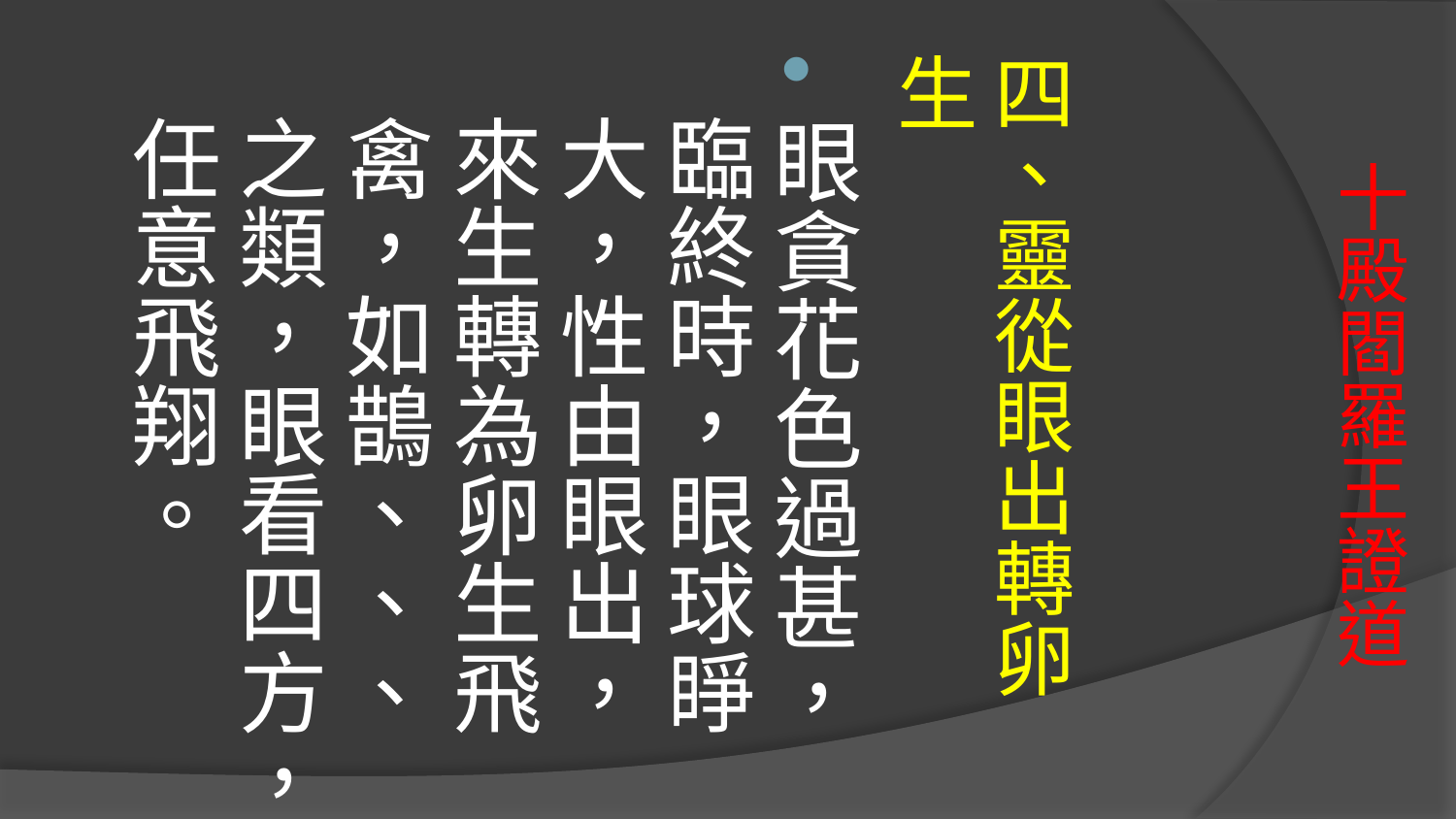

四、靈從眼出轉卵生
眼貪花色過甚，臨終時，眼球睜大，性由眼出，來生轉為卵生飛禽，如鵲、、、之類，眼看四方，任意飛翔。

# 十殿閻羅王證道